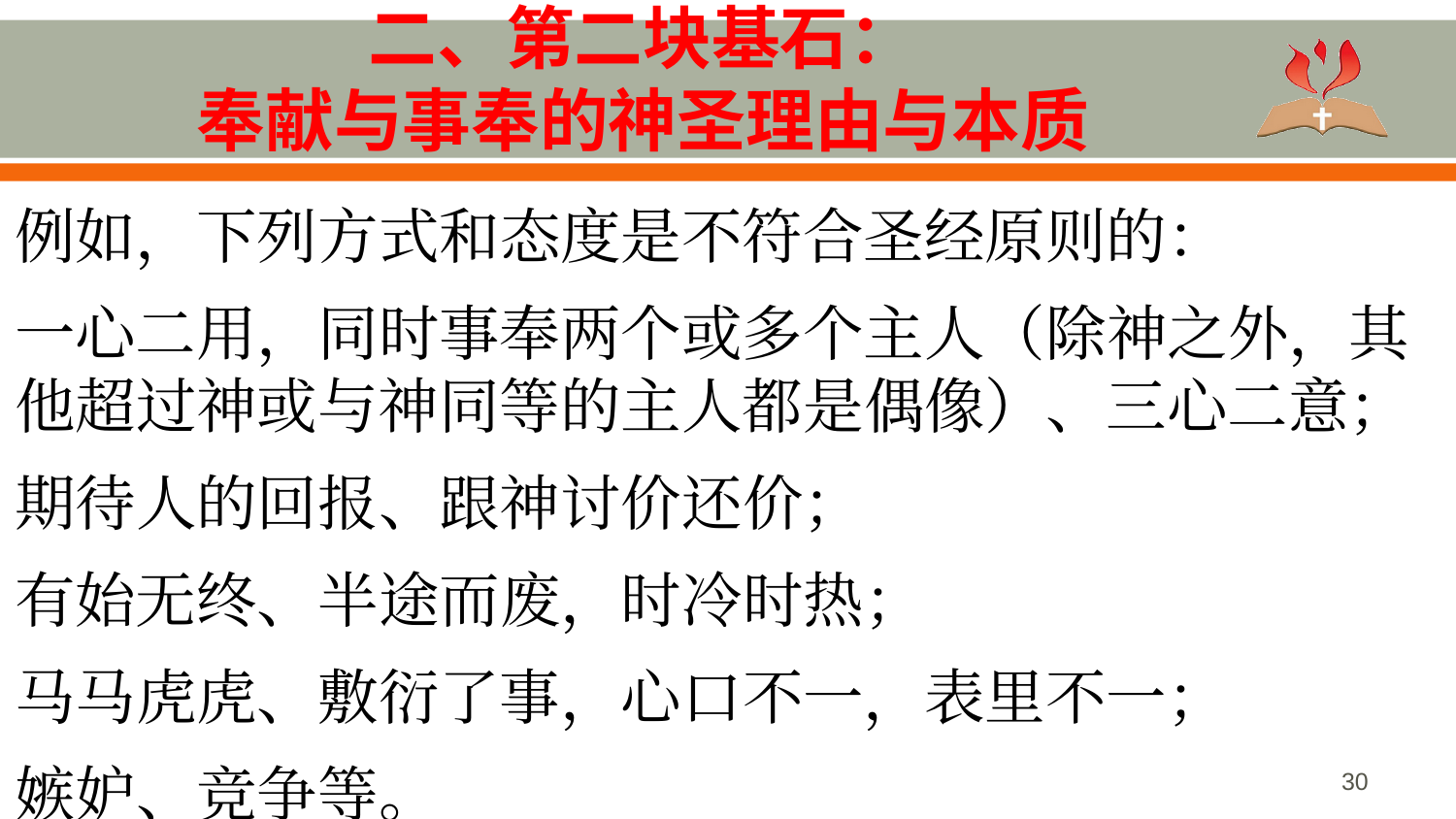

# 二、第二块基石： 奉献与事奉的神圣理由与本质
例如，下列方式和态度是不符合圣经原则的：
一心二用，同时事奉两个或多个主人（除神之外，其他超过神或与神同等的主人都是偶像）、三心二意；
期待人的回报、跟神讨价还价；
有始无终、半途而废，时冷时热；
马马虎虎、敷衍了事，心口不一，表里不一；
嫉妒、竞争等。

30